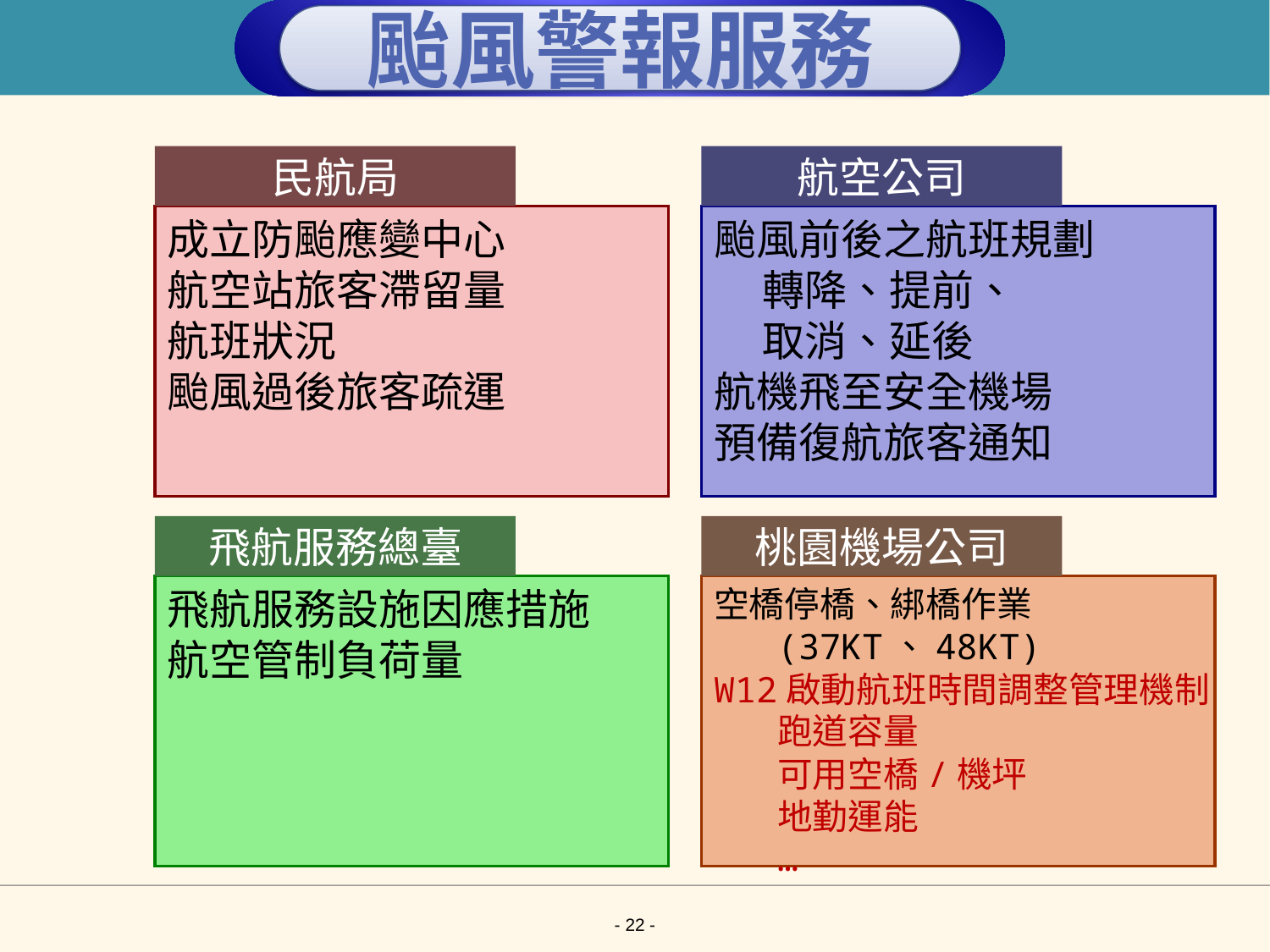

颱風警報服務
民航局
成立防颱應變中心
航空站旅客滯留量
航班狀況
颱風過後旅客疏運
航空公司
颱風前後之航班規劃
    轉降、提前、
    取消、延後
航機飛至安全機場
預備復航旅客通知

飛航服務總臺
飛航服務設施因應措施
航空管制負荷量

桃園機場公司
空橋停橋、綁橋作業
   (37KT、48KT)
W12啟動航班時間調整管理機制
跑道容量
可用空橋/機坪
地勤運能
…